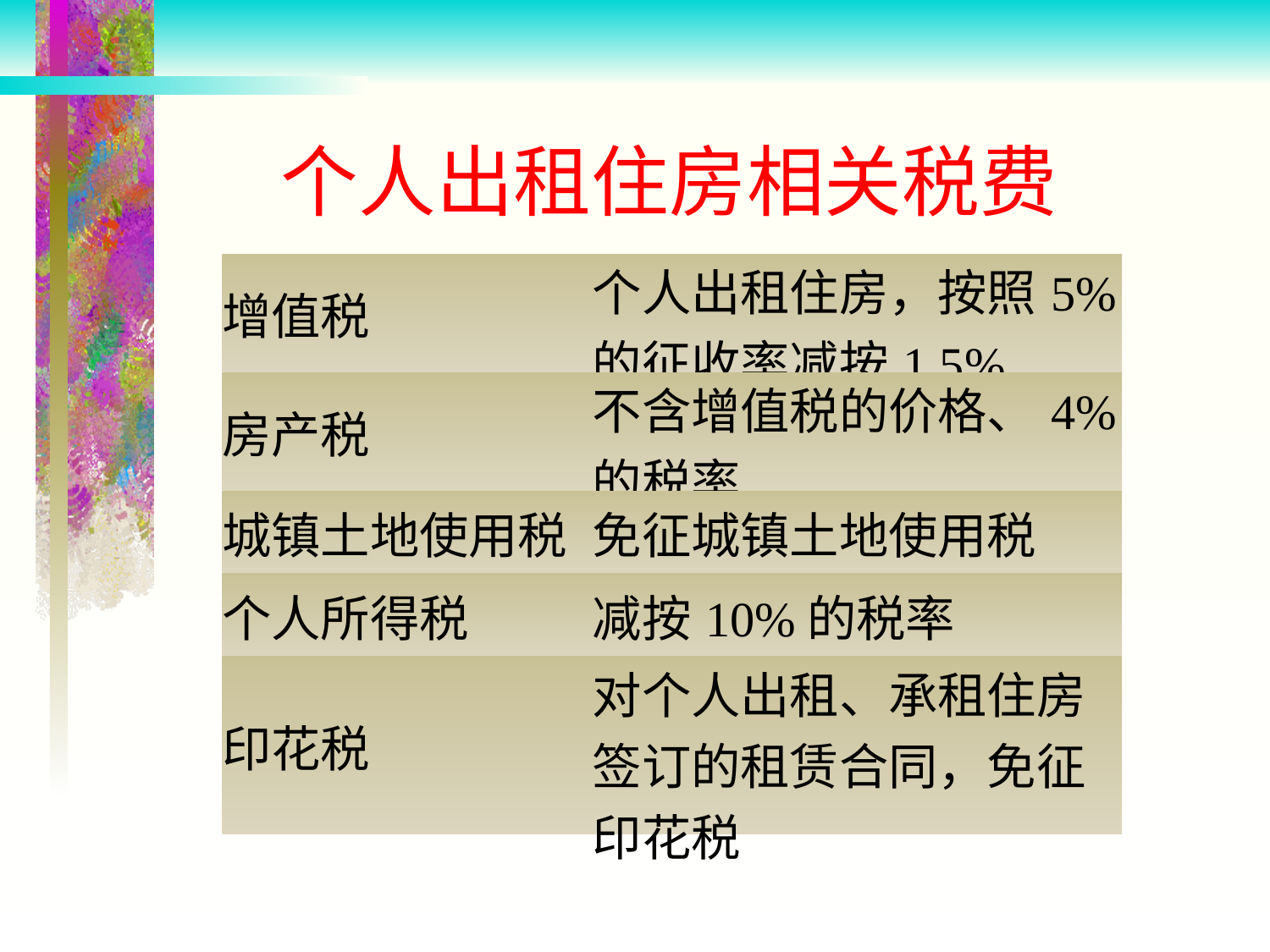

个人出租住房相关税费
| 增值税 | 个人出租住房，按照5%的征收率减按1.5% |
| --- | --- |
| 房产税 | 不含增值税的价格、4%的税率 |
| 城镇土地使用税 | 免征城镇土地使用税 |
| 个人所得税 | 减按10%的税率 |
| 印花税 | 对个人出租、承租住房签订的租赁合同，免征印花税 |